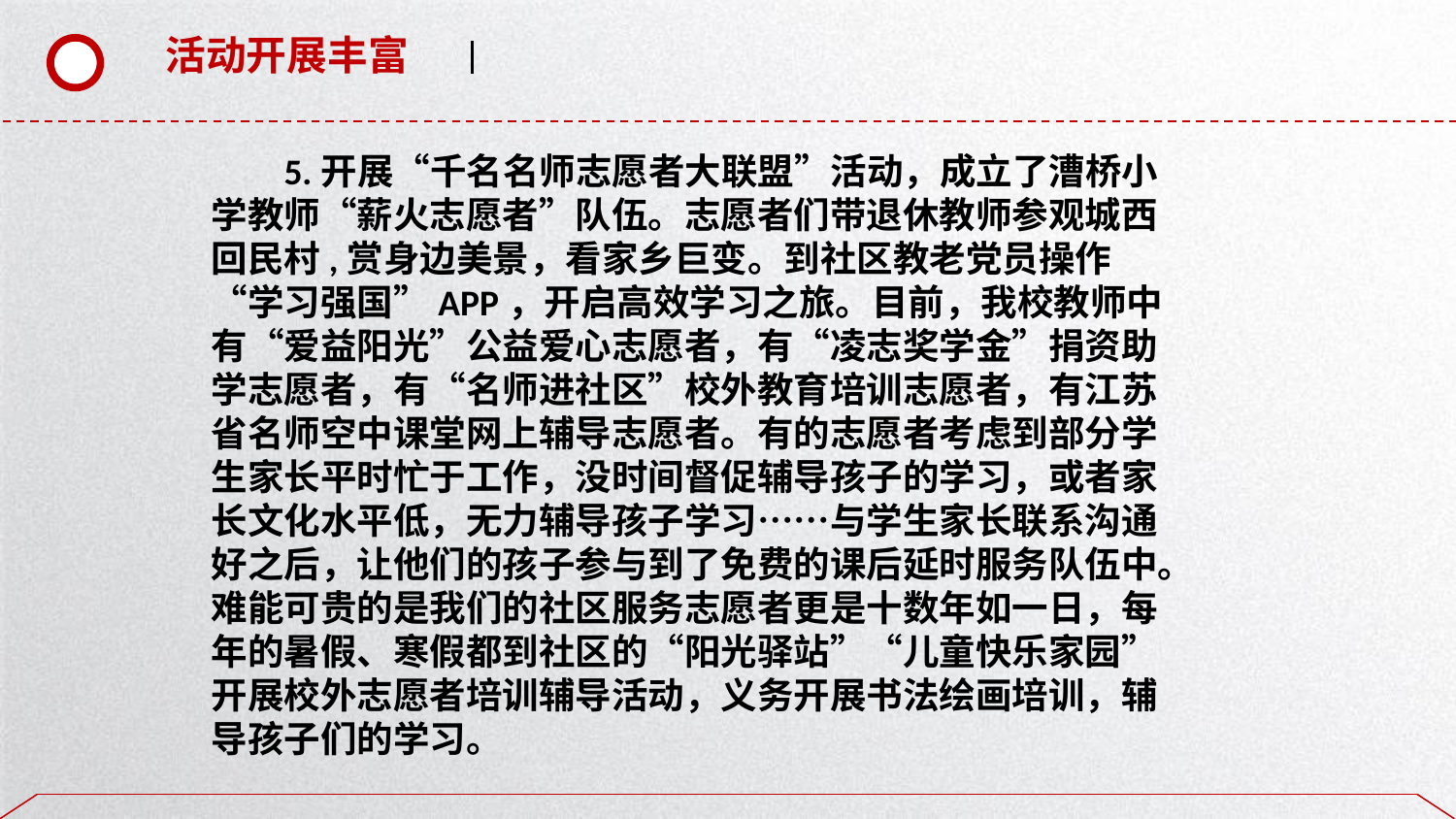

活动开展丰富

5.开展“千名名师志愿者大联盟”活动，成立了漕桥小学教师“薪火志愿者”队伍。志愿者们带退休教师参观城西回民村,赏身边美景，看家乡巨变。到社区教老党员操作“学习强国”APP，开启高效学习之旅。目前，我校教师中有“爱益阳光”公益爱心志愿者，有“凌志奖学金”捐资助学志愿者，有“名师进社区”校外教育培训志愿者，有江苏省名师空中课堂网上辅导志愿者。有的志愿者考虑到部分学生家长平时忙于工作，没时间督促辅导孩子的学习，或者家长文化水平低，无力辅导孩子学习……与学生家长联系沟通好之后，让他们的孩子参与到了免费的课后延时服务队伍中。难能可贵的是我们的社区服务志愿者更是十数年如一日，每年的暑假、寒假都到社区的“阳光驿站”“儿童快乐家园”开展校外志愿者培训辅导活动，义务开展书法绘画培训，辅导孩子们的学习。